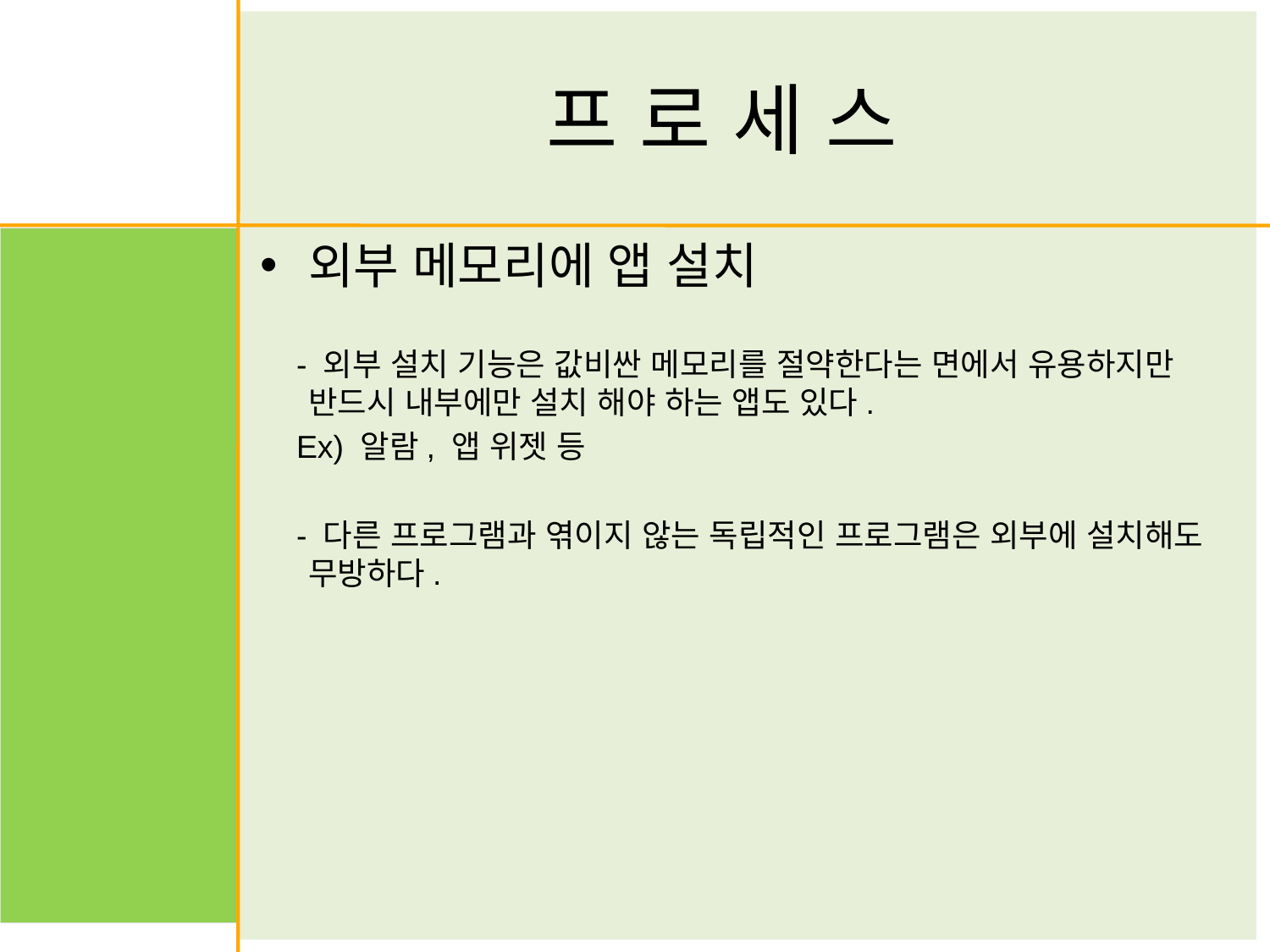

# 프 로 세 스
외부 메모리에 앱 설치

    - 외부 설치 기능은 값비싼 메모리를 절약한다는 면에서 유용하지만 반드시 내부에만 설치 해야 하는 앱도 있다.
    Ex) 알람, 앱 위젯 등

    - 다른 프로그램과 엮이지 않는 독립적인 프로그램은 외부에 설치해도 무방하다.